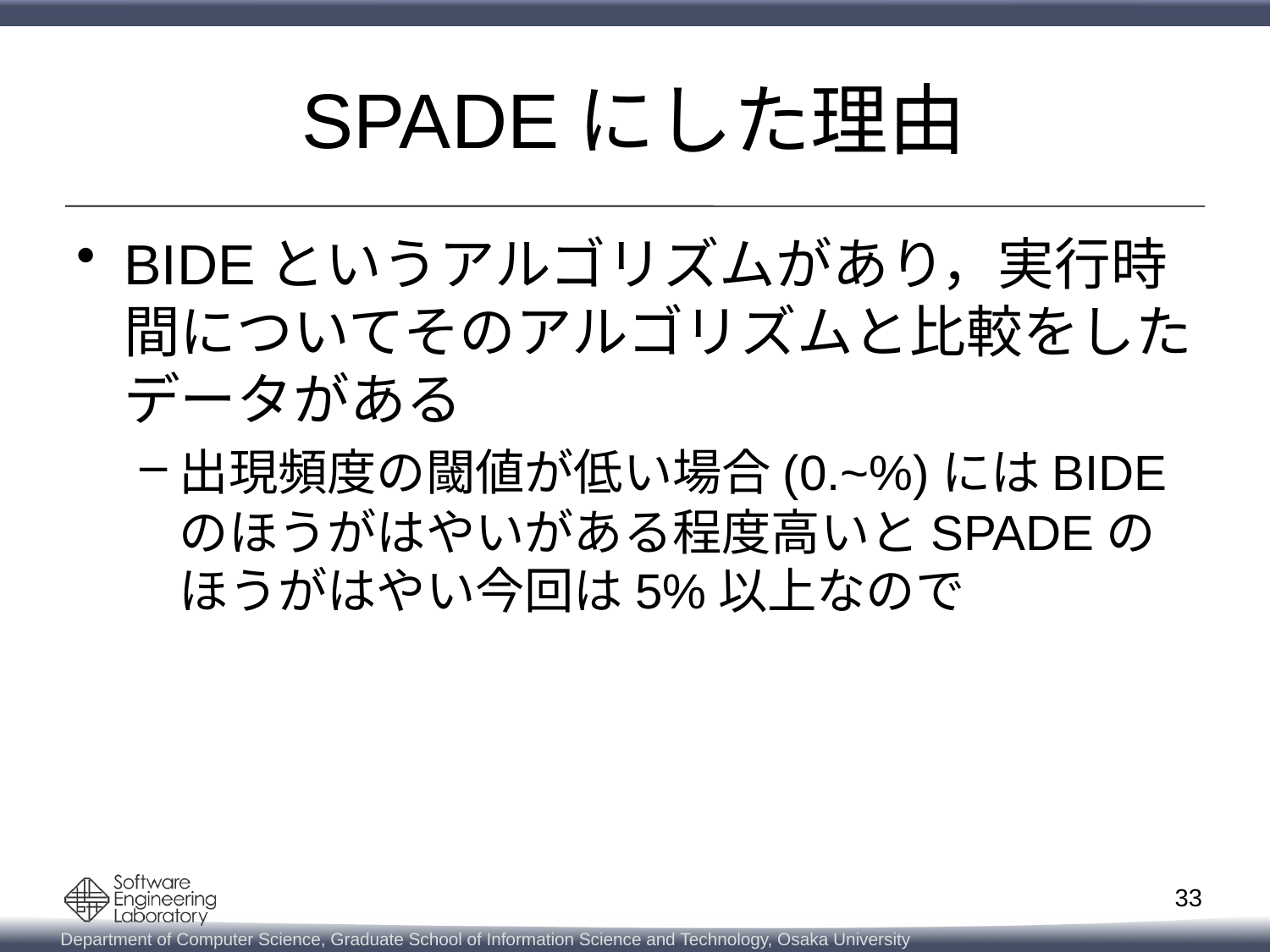

# SPADEにした理由
BIDEというアルゴリズムがあり，実行時間についてそのアルゴリズムと比較をしたデータがある
出現頻度の閾値が低い場合(0.~%)にはBIDEのほうがはやいがある程度高いとSPADEのほうがはやい今回は5%以上なので
33